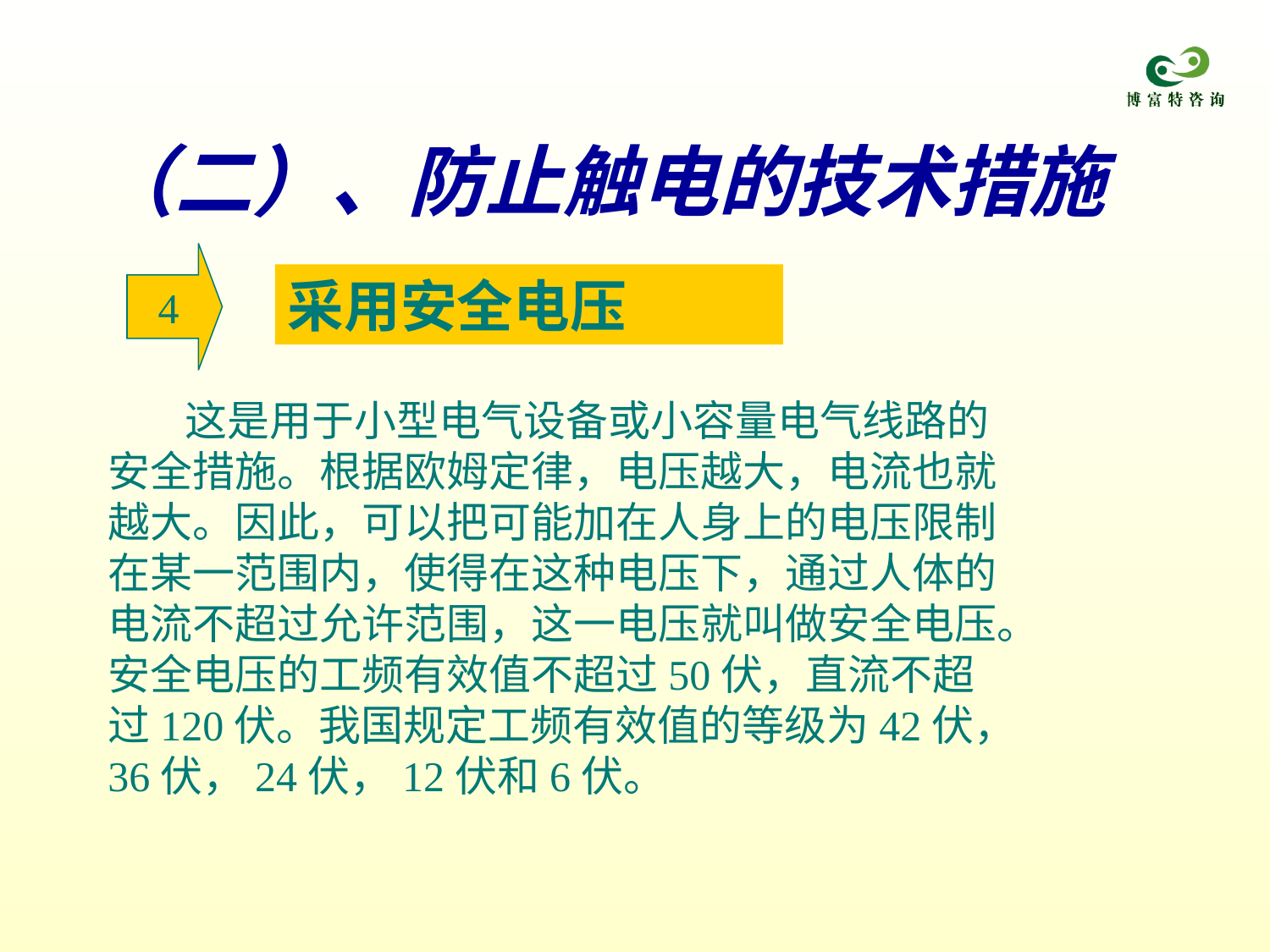

（二）、防止触电的技术措施
4
采用安全电压
       这是用于小型电气设备或小容量电气线路的安全措施。根据欧姆定律，电压越大，电流也就越大。因此，可以把可能加在人身上的电压限制在某一范围内，使得在这种电压下，通过人体的电流不超过允许范围，这一电压就叫做安全电压。安全电压的工频有效值不超过50伏，直流不超过120伏。我国规定工频有效值的等级为42伏，36伏，24伏，12伏和6伏。
15